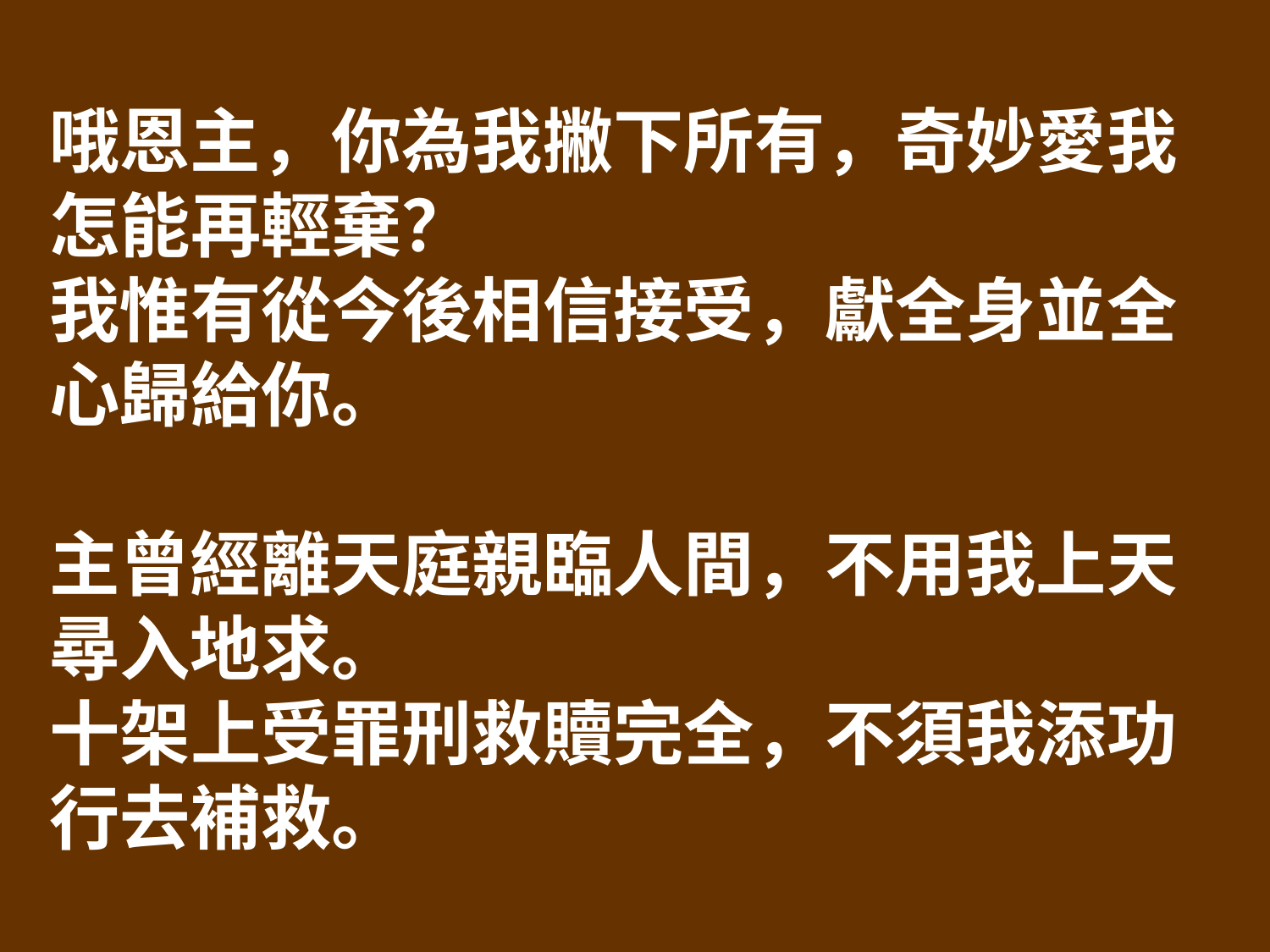

哦恩主，你為我撇下所有，奇妙愛我怎能再輕棄？
我惟有從今後相信接受，獻全身並全心歸給你。

主曾經離天庭親臨人間，不用我上天尋入地求。
十架上受罪刑救贖完全，不須我添功行去補救。

副歌：哦恩主，你為我撇下所有，奇妙愛我怎能再輕棄？
我惟有從今後相信接受，獻全身並全心歸給你。